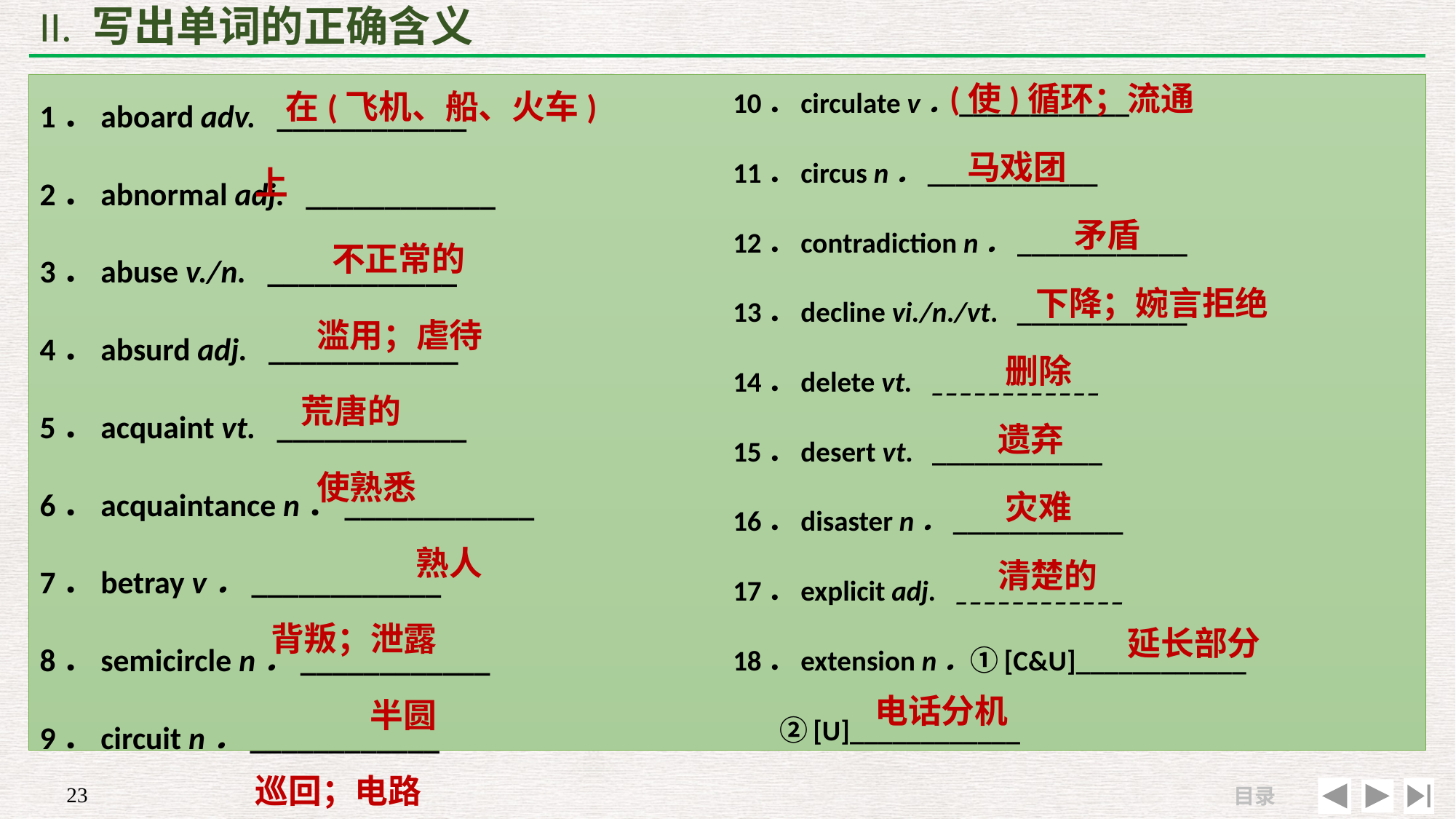

# II. 写出单词的正确含义
   在(飞机、船、火车)上
         不正常的
       滥用；虐待
     荒唐的
       使熟悉
                    熟人
 背叛；泄露
              半圆
巡回；电路
          (使)循环；流通
           马戏团
                         矛盾
                    下降；婉言拒绝
                删除
               遗弃
                灾难
               清楚的
                                延长部分电话分机
10．circulate v．____________
11．circus n．____________
12．contradiction n．____________
13．decline vi./n./vt.   ____________
14．delete vt.   ____________
15．desert vt.   ____________
16．disaster n．____________
17．explicit adj.   ____________
18．extension n．①[C&U]____________
  　②[U]____________
1．aboard adv.   ____________
2．abnormal adj.   ____________
3．abuse v./n.   ____________
4．absurd adj.   ____________
5．acquaint vt.   ____________
6．acquaintance n．____________
7．betray v．____________
8．semicircle n．____________
9．circuit n．____________